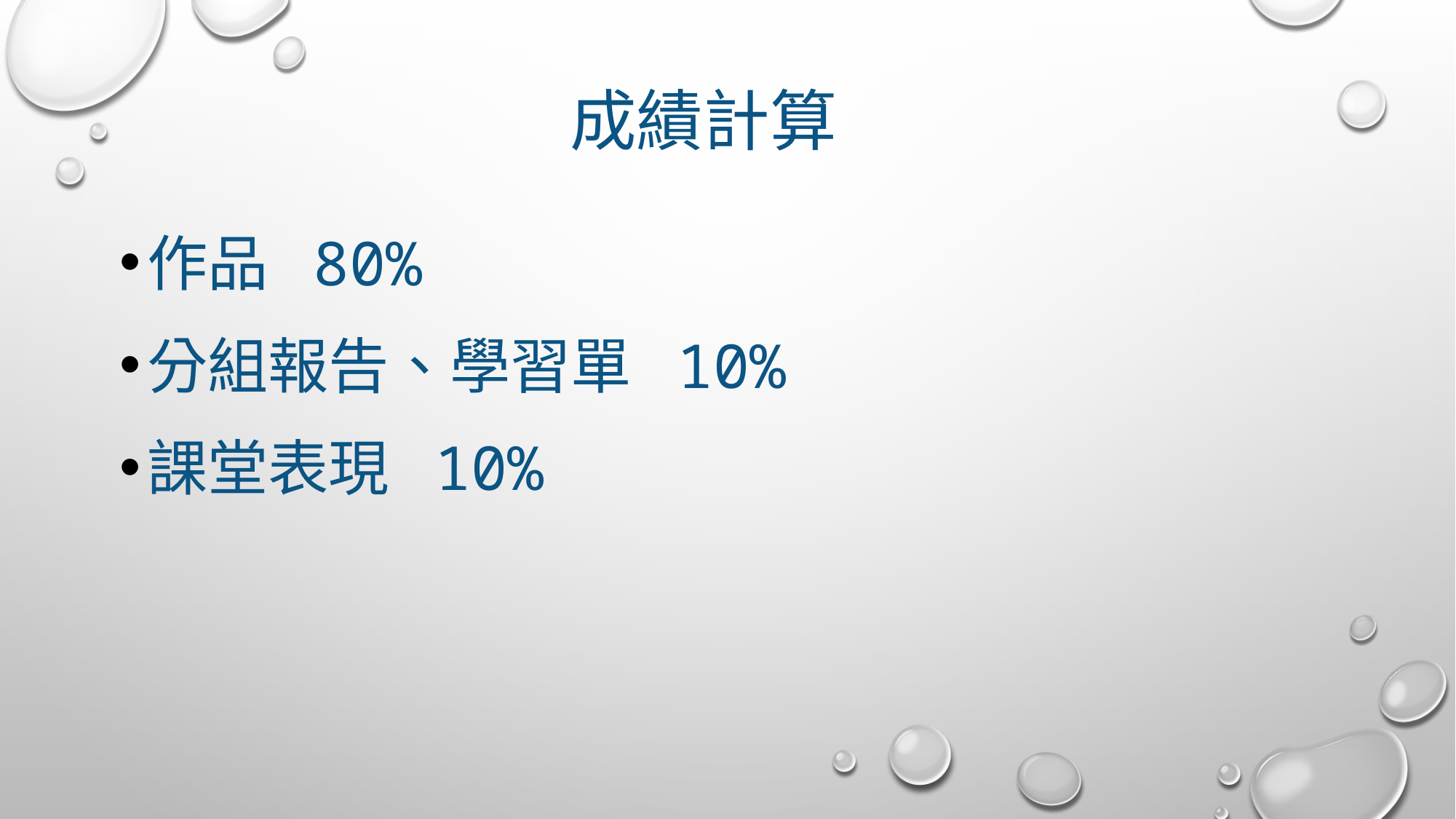

# 成績計算
作品 80%
分組報告、學習單 10%
課堂表現 10%